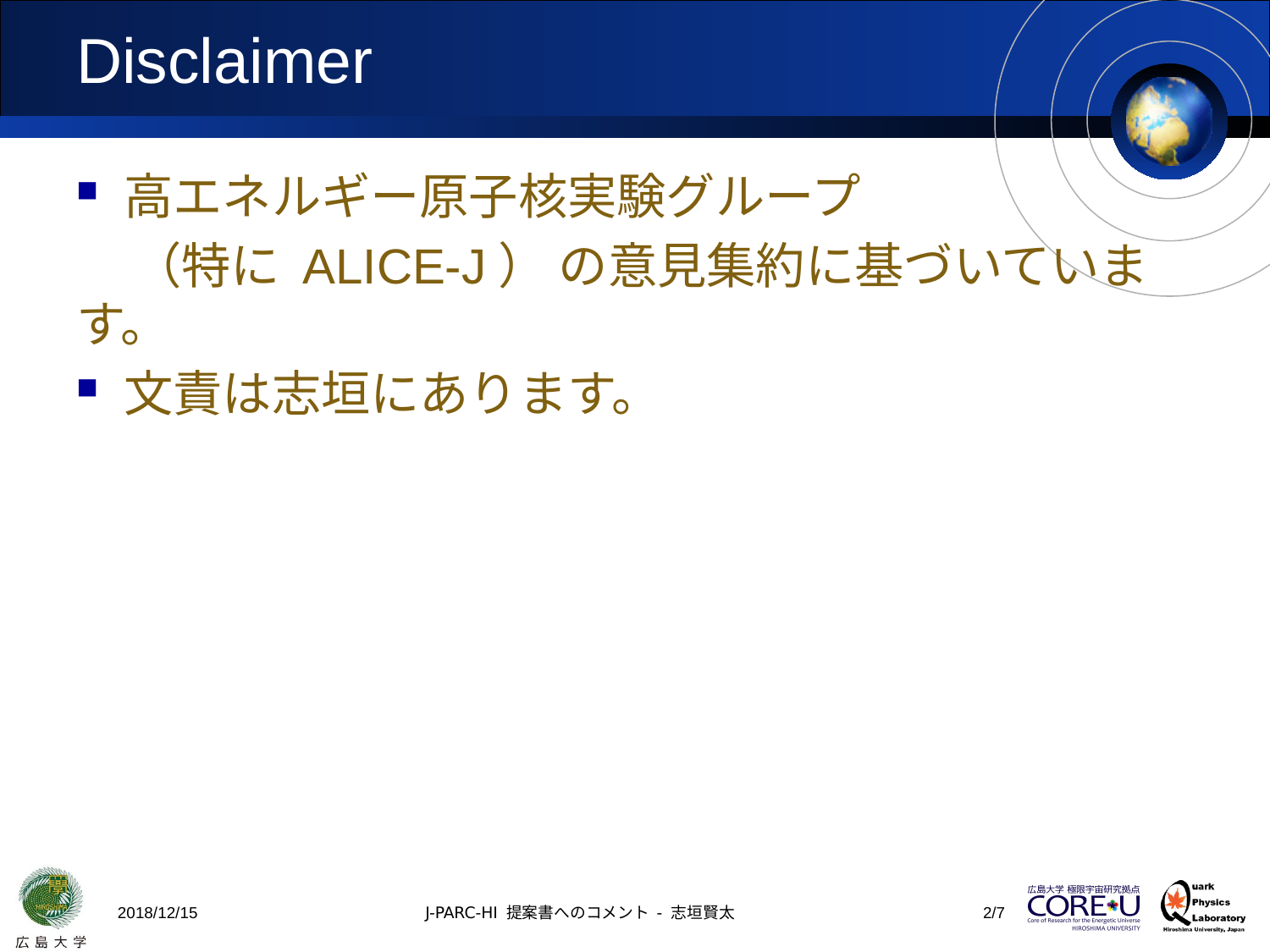

# Disclaimer
高エネルギー原子核実験グループ
    （特に ALICE-J） の意見集約に基づいています。
文責は志垣にあります。

2018/12/15
J-PARC-HI 提案書へのコメント - 志垣賢太
2/7